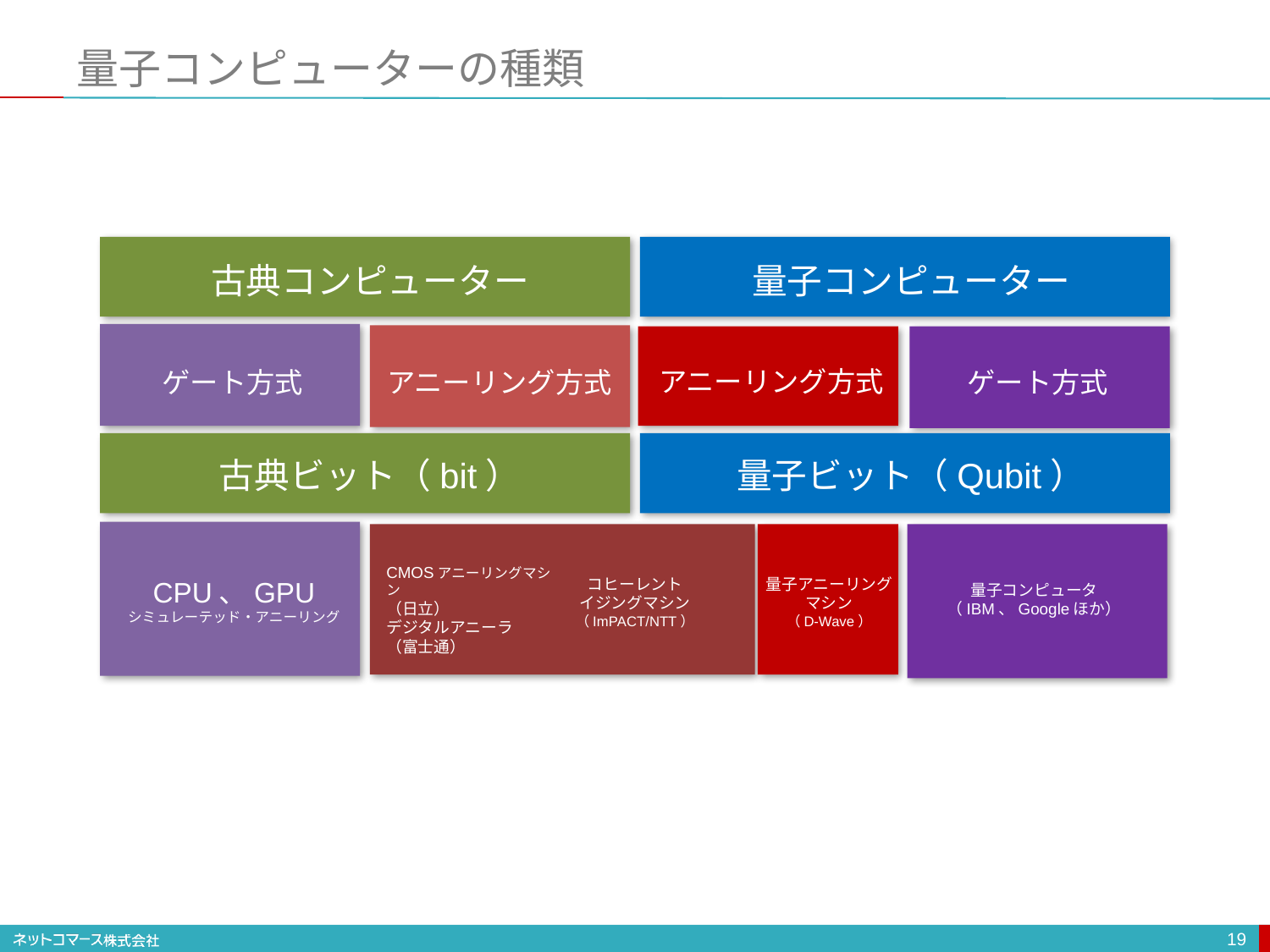

# 量子コンピューターの種類

古典コンピューター
量子コンピューター

アニーリング方式
ゲート方式
アニーリング方式
ゲート方式

古典ビット（bit）
量子ビット（Qubit）

CMOSアニーリングマシン
（日立）
デジタルアニーラ
（富士通）
コヒーレント
イジングマシン
（ImPACT/NTT）
量子アニーリング
マシン
（D-Wave）
CPU、GPU
シミュレーテッド・アニーリング
量子コンピュータ
（IBM、Googleほか）
19